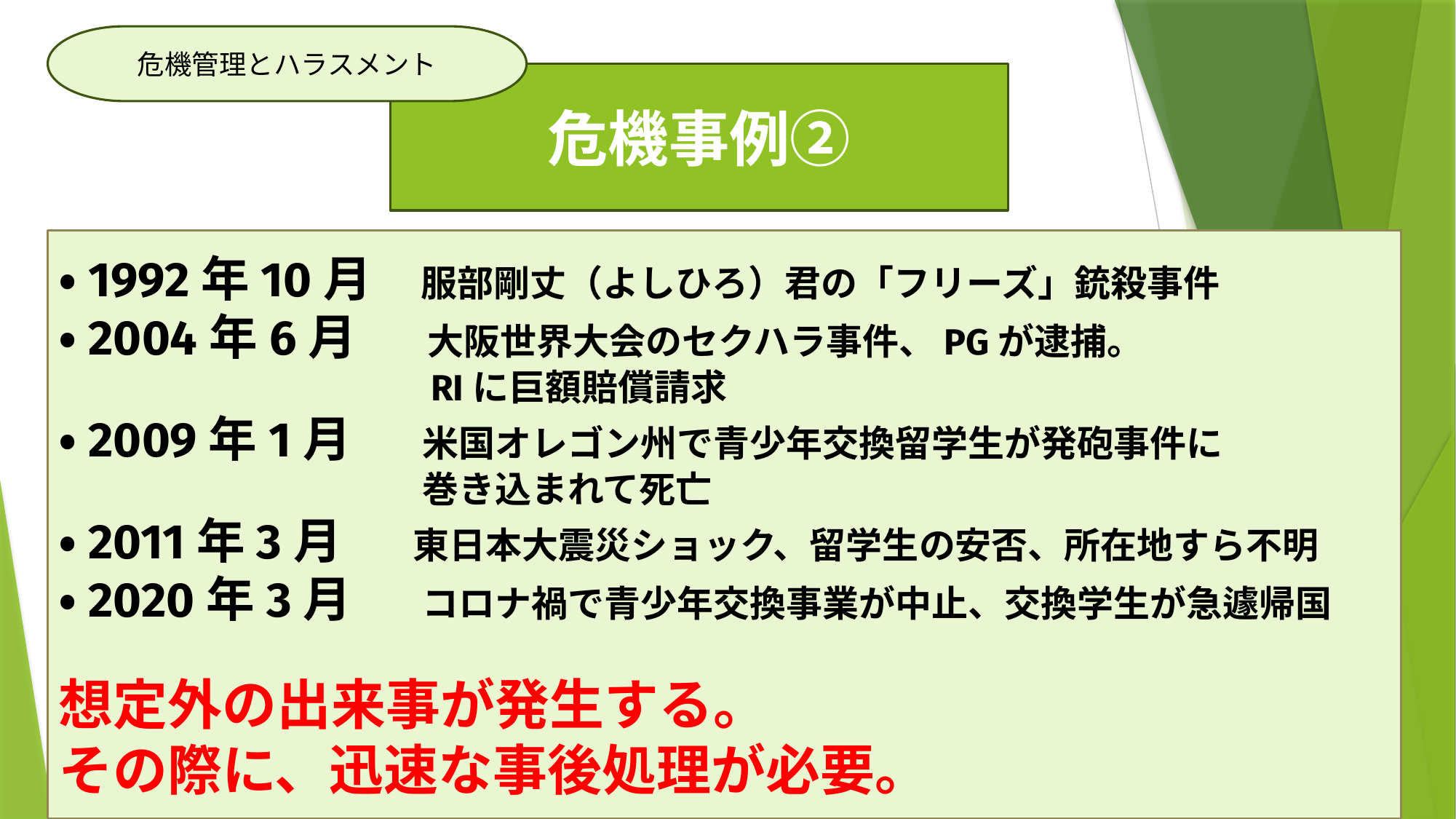

危機管理とハラスメント
# 危機事例②

・1992年10月　服部剛丈（よしひろ）君の「フリーズ」銃殺事件
・2004年6月　  大阪世界大会のセクハラ事件、PGが逮捕。
　　　　　　　　　　RIに巨額賠償請求
・2009年1月　  米国オレゴン州で青少年交換留学生が発砲事件に
　　　　　　　　　　巻き込まれて死亡
・2011年3月　  東日本大震災ショック、留学生の安否、所在地すら不明
・2020年3月　  コロナ禍で青少年交換事業が中止、交換学生が急遽帰国

想定外の出来事が発生する。
その際に、迅速な事後処理が必要。